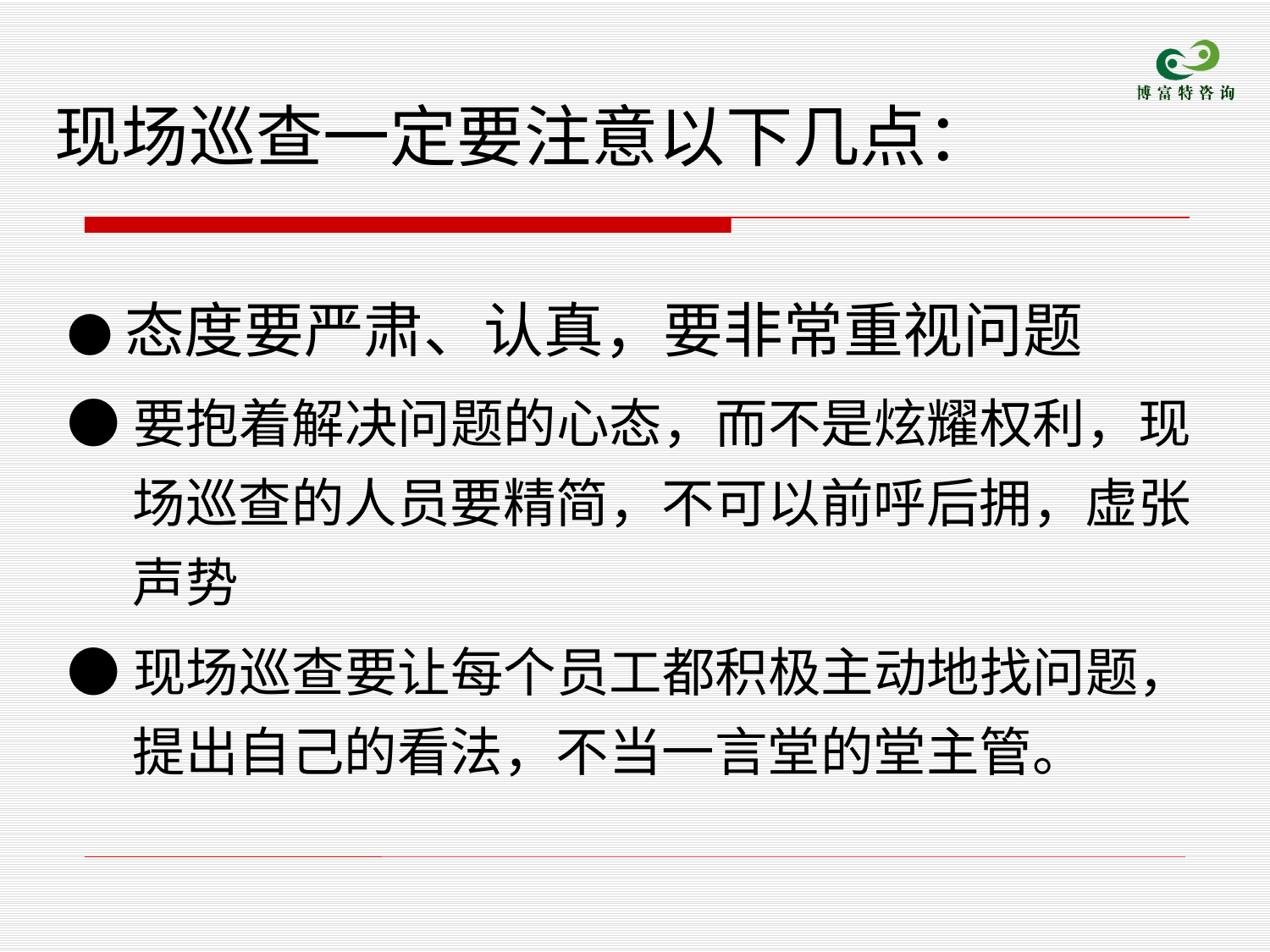

# 现场巡查一定要注意以下几点：

●态度要严肃、认真，要非常重视问题
●要抱着解决问题的心态，而不是炫耀权利，现场巡查的人员要精简，不可以前呼后拥，虚张声势
●现场巡查要让每个员工都积极主动地找问题，提出自己的看法，不当一言堂的堂主管。
376